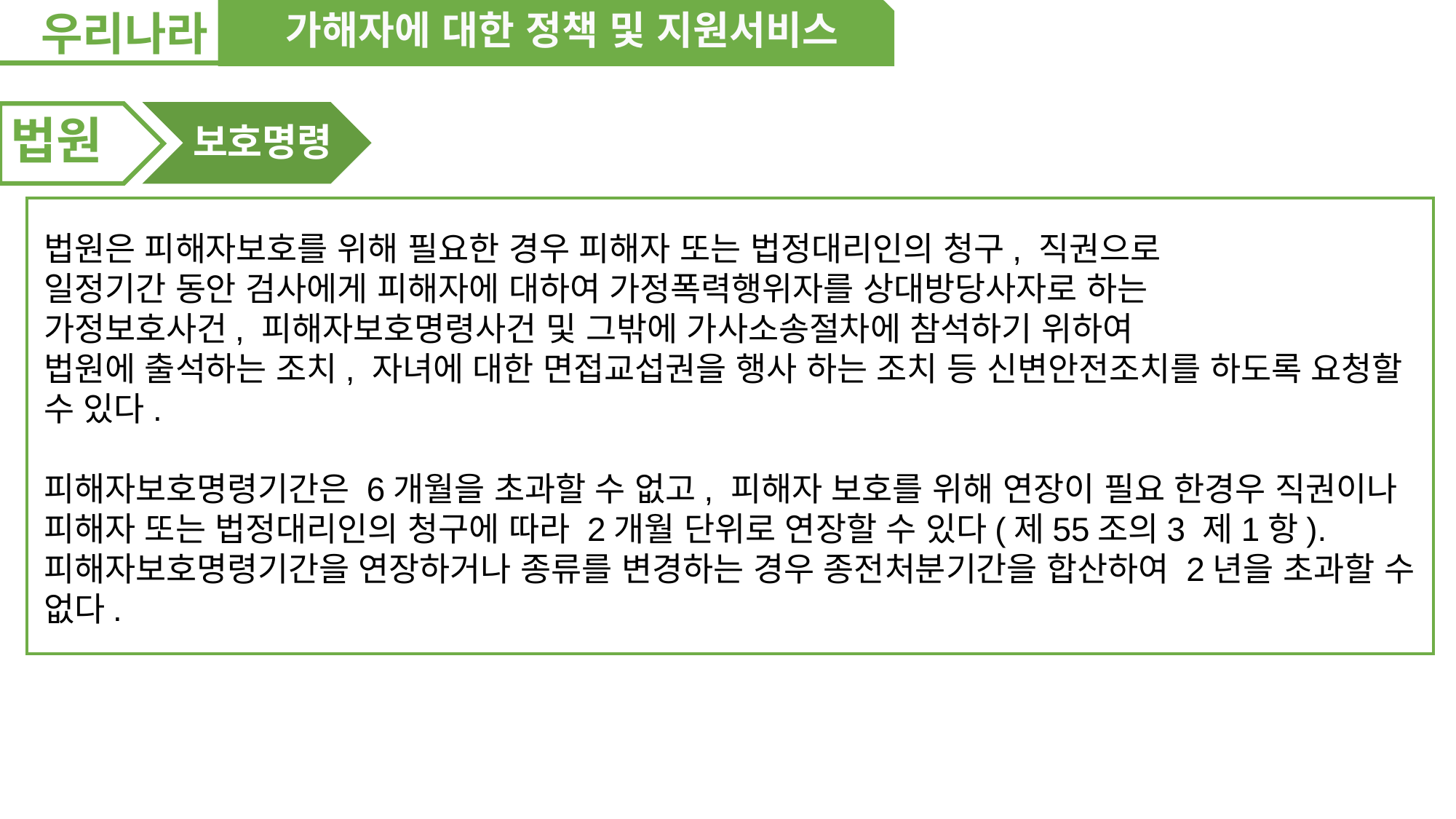

우리나라

가해자에 대한 정책 및 지원서비스

법원

보호명령

법원은 피해자보호를 위해 필요한 경우 피해자 또는 법정대리인의 청구, 직권으로
일정기간 동안 검사에게 피해자에 대하여 가정폭력행위자를 상대방당사자로 하는
가정보호사건, 피해자보호명령사건 및 그밖에 가사소송절차에 참석하기 위하여
법원에 출석하는 조치, 자녀에 대한 면접교섭권을 행사 하는 조치 등 신변안전조치를 하도록 요청할 수 있다.

피해자보호명령기간은 6개월을 초과할 수 없고, 피해자 보호를 위해 연장이 필요 한경우 직권이나 피해자 또는 법정대리인의 청구에 따라 2개월 단위로 연장할 수 있다(제55조의3 제1항). 피해자보호명령기간을 연장하거나 종류를 변경하는 경우 종전처분기간을 합산하여 2년을 초과할 수 없다.